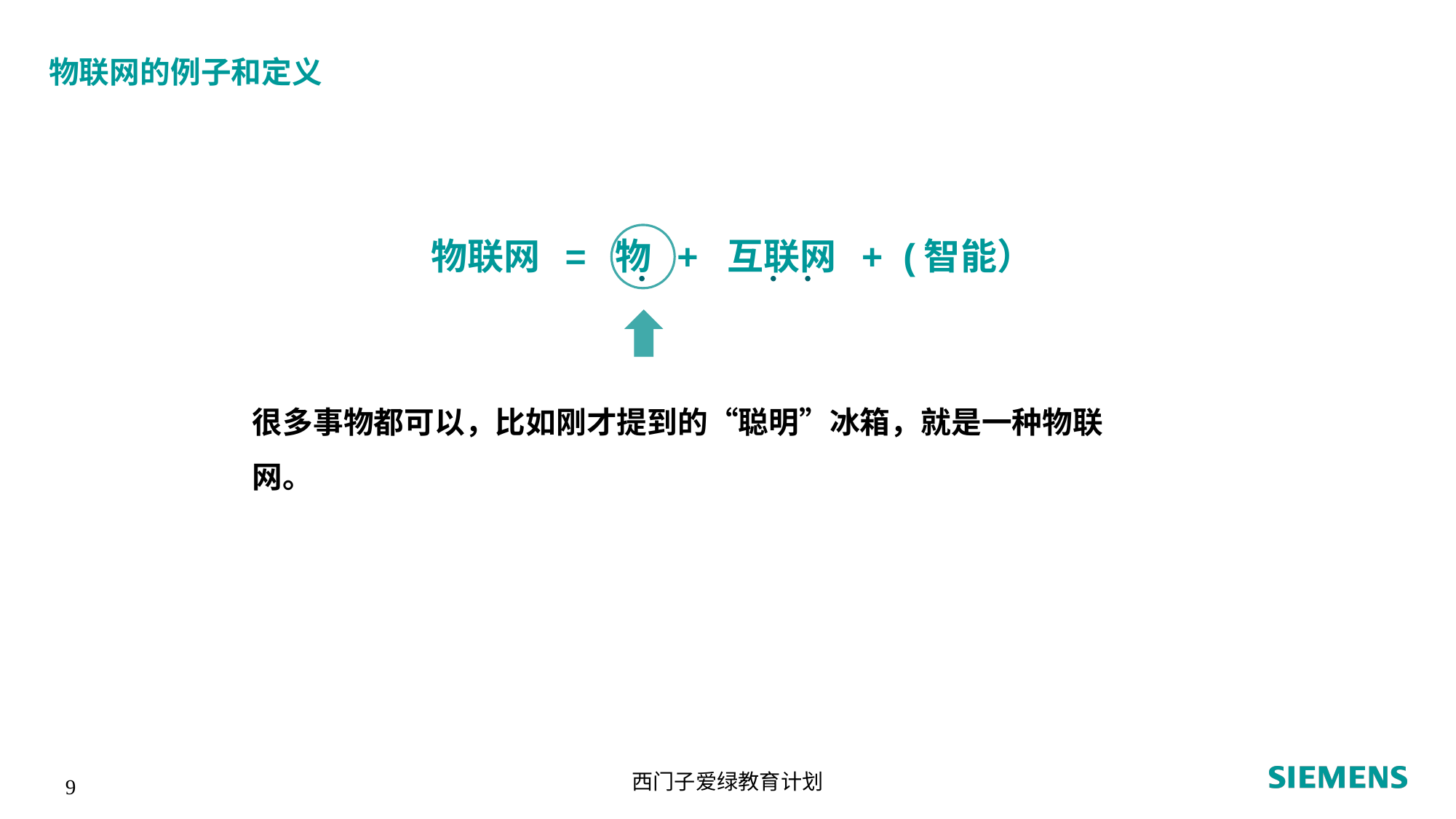

# 物联网的例子和定义

物联网  =  物  +  互联网  +  (智能）

很多事物都可以，比如刚才提到的“聪明”冰箱，就是一种物联网。
 9
西门子爱绿教育计划